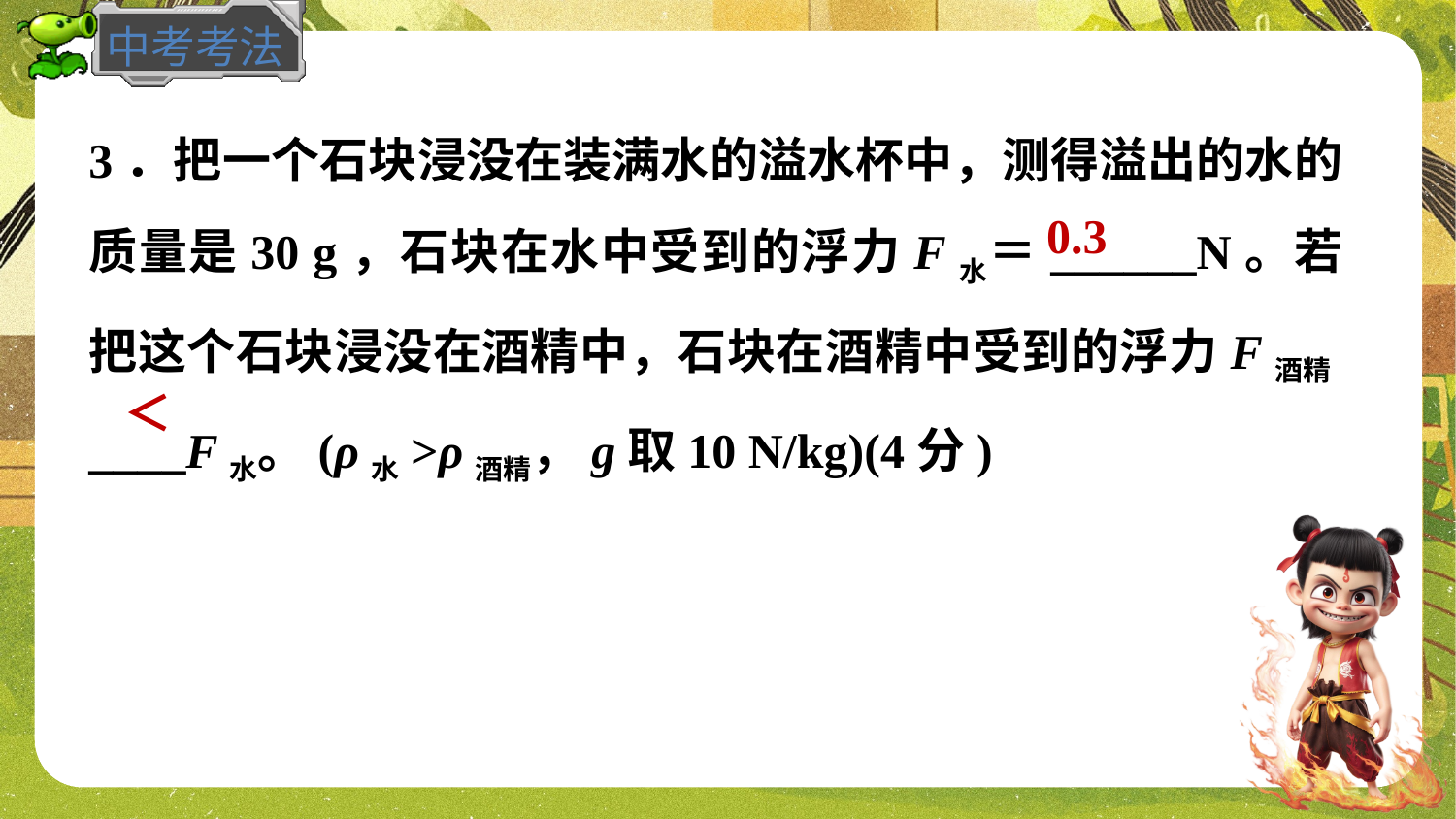

3．把一个石块浸没在装满水的溢水杯中，测得溢出的水的质量是30 g，石块在水中受到的浮力F水＝______N。若把这个石块浸没在酒精中，石块在酒精中受到的浮力F酒精____F水。(ρ水>ρ酒精，g取10 N/kg)(4分)
0.3
＜